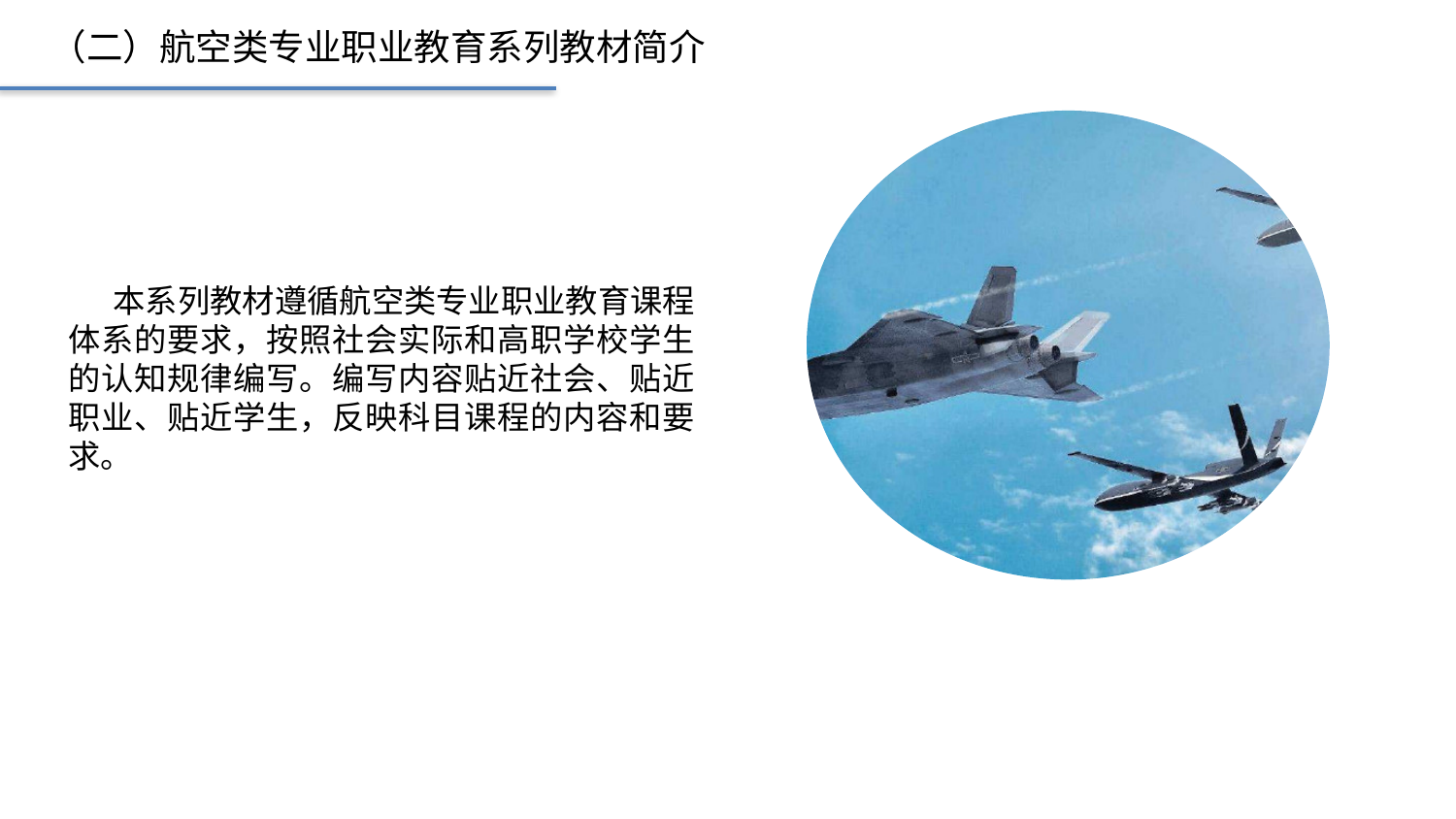

（二）航空类专业职业教育系列教材简介

     本系列教材遵循航空类专业职业教育课程体系的要求，按照社会实际和高职学校学生的认知规律编写。编写内容贴近社会、贴近职业、贴近学生，反映科目课程的内容和要求。